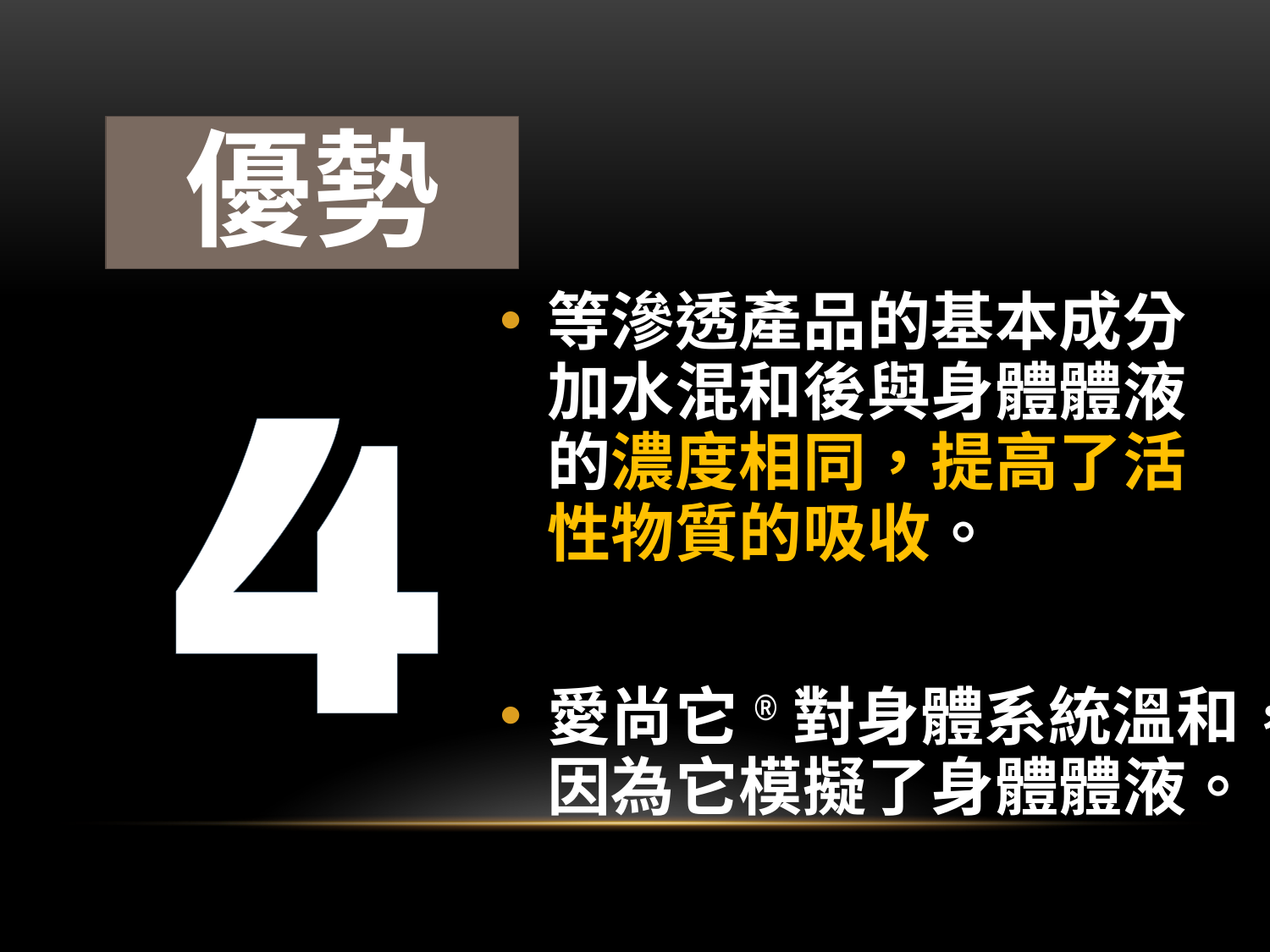

# 優勢
等滲透產品的基本成分加水混和後與身體體液的濃度相同，提高了活性物質的吸收。

愛尚它®對身體系統溫和，因為它模擬了身體體液。
4